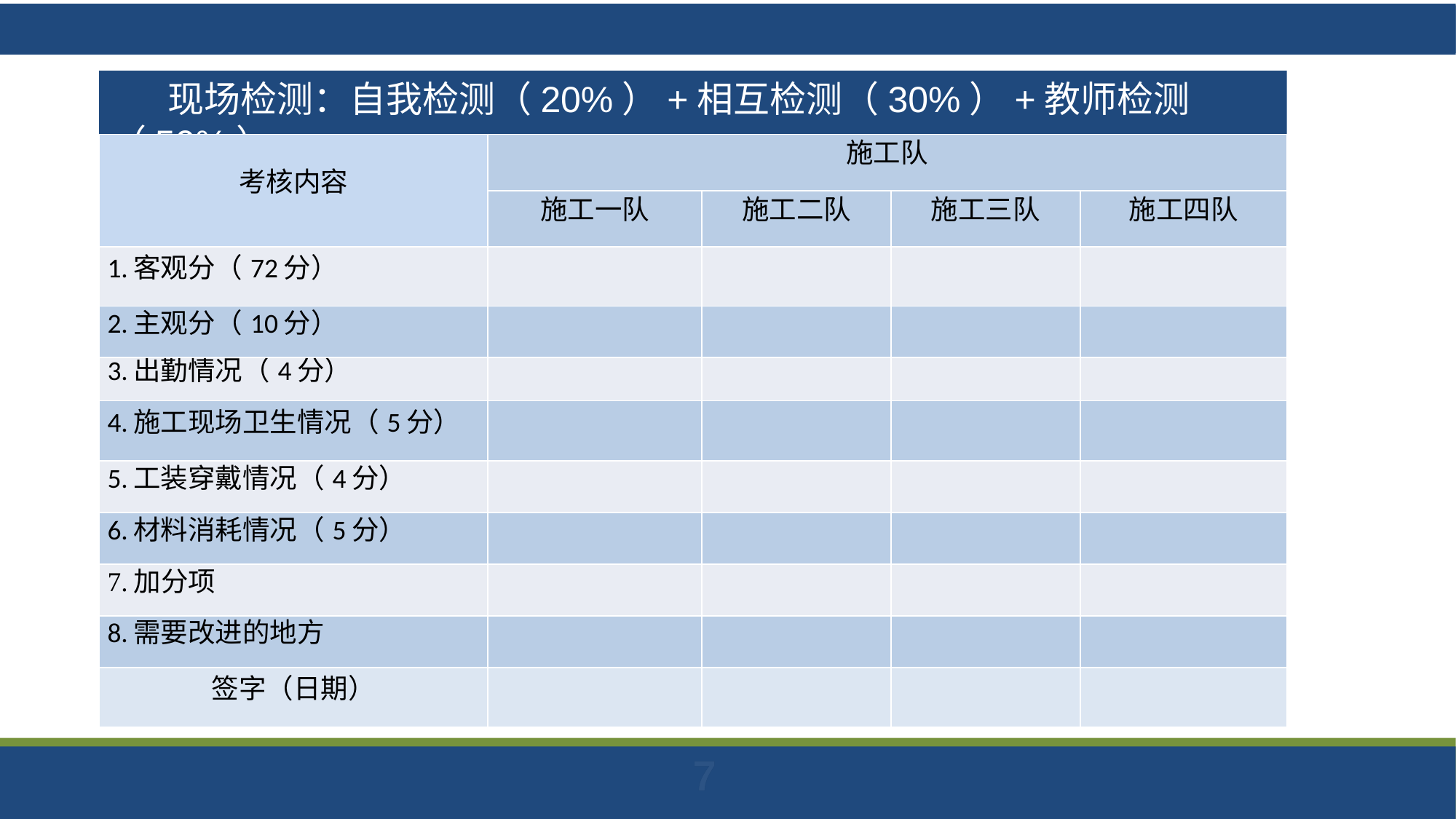

现场检测：自我检测（20%）+相互检测（30%）+教师检测（50%）
| 考核内容 | 施工队 |  |  |  |
| --- | --- | --- | --- | --- |
|  | 施工一队 | 施工二队 | 施工三队 | 施工四队 |
| 1.客观分（72分） |  |  |  |  |
| 2.主观分（10分） |  |  |  |  |
| 3.出勤情况（4分） |  |  |  |  |
| 4.施工现场卫生情况（5分） |  |  |  |  |
| 5.工装穿戴情况（4分） |  |  |  |  |
| 6.材料消耗情况（5分） |  |  |  |  |
| 7.加分项 |  |  |  |  |
| 8.需要改进的地方 |  |  |  |  |
| 签字（日期） |  |  |  |  |

7